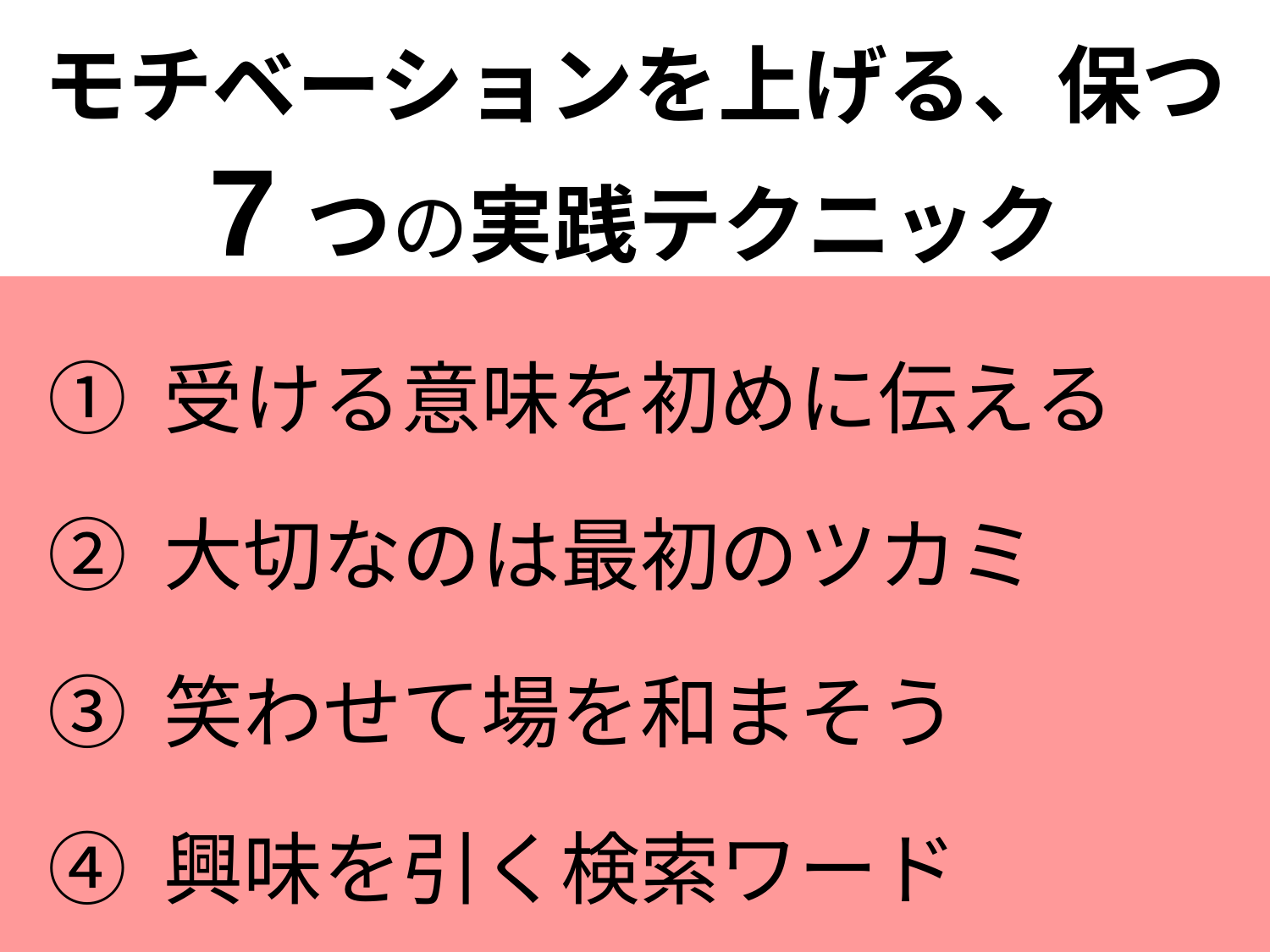

# モチベーションを上げる、保つ 7つの実践テクニック

① 受ける意味を初めに伝える
② 大切なのは最初のツカミ
③ 笑わせて場を和まそう
④ 興味を引く検索ワード